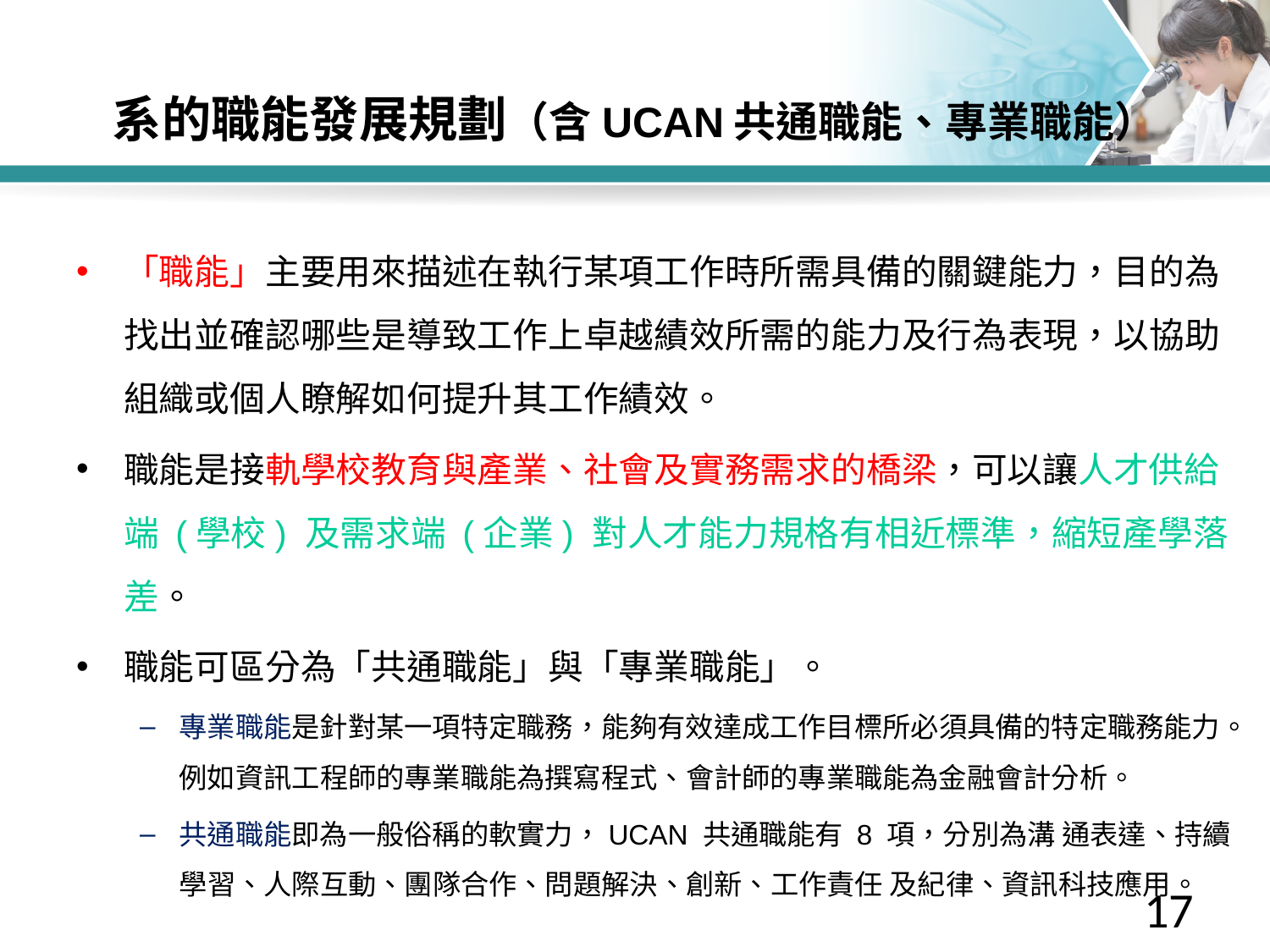

# 系的職能發展規劃（含UCAN共通職能、專業職能）
「職能」主要用來描述在執行某項工作時所需具備的關鍵能力，目的為找出並確認哪些是導致工作上卓越績效所需的能力及行為表現，以協助組織或個人瞭解如何提升其工作績效。
職能是接軌學校教育與產業、社會及實務需求的橋梁，可以讓人才供給端 (學校) 及需求端 (企業) 對人才能力規格有相近標準，縮短產學落差。
職能可區分為「共通職能」與「專業職能」。
專業職能是針對某一項特定職務，能夠有效達成工作目標所必須具備的特定職務能力。例如資訊工程師的專業職能為撰寫程式、會計師的專業職能為金融會計分析。
共通職能即為一般俗稱的軟實力，UCAN 共通職能有 8 項，分別為溝 通表達、持續學習、人際互動、團隊合作、問題解決、創新、工作責任 及紀律、資訊科技應用。

17